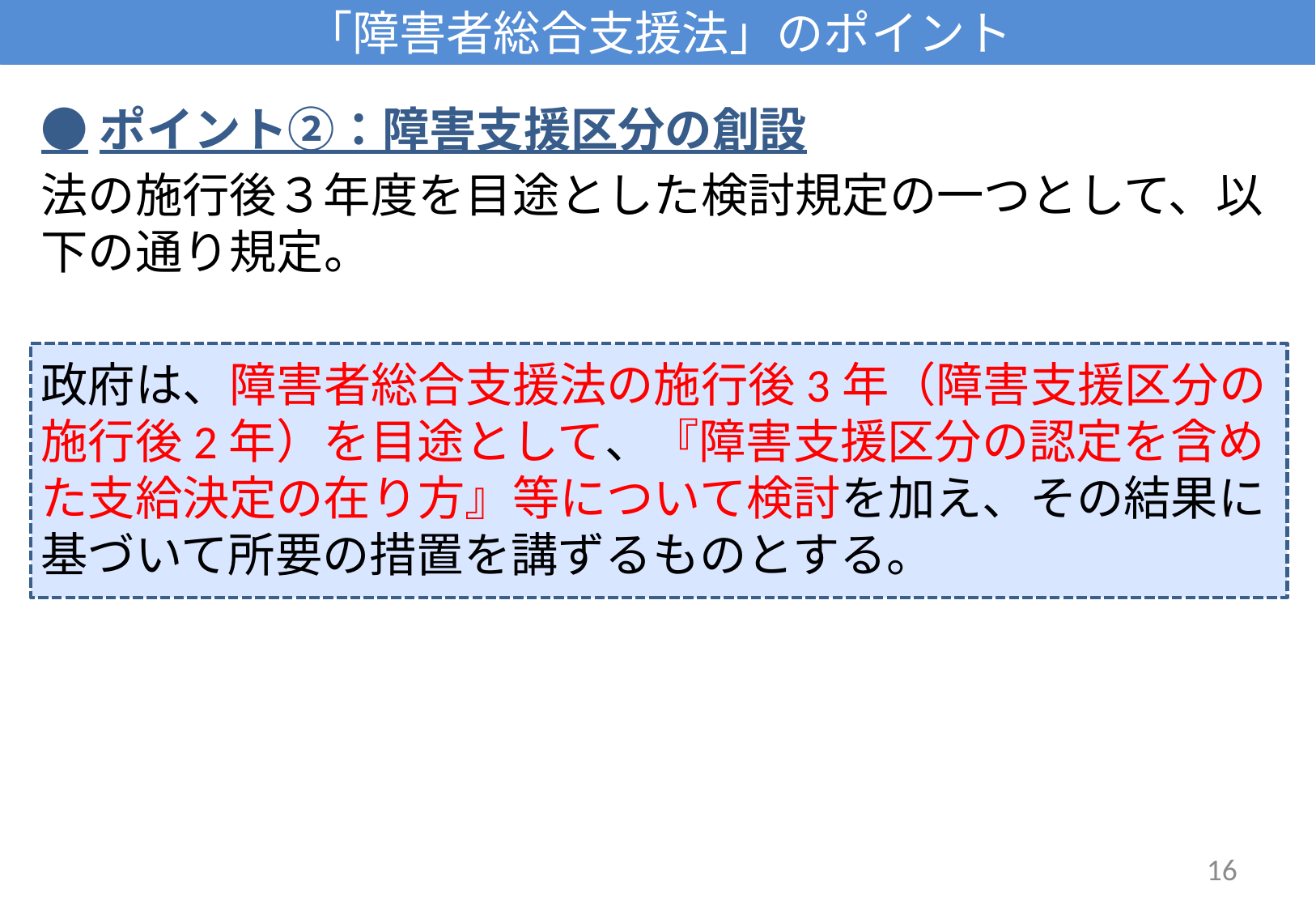

# 「障害者総合支援法」のポイント
●ポイント②：障害支援区分の創設
法の施行後３年度を目途とした検討規定の一つとして、以下の通り規定。

政府は、障害者総合支援法の施行後3年（障害支援区分の施行後2年）を目途として、『障害支援区分の認定を含めた支給決定の在り方』等について検討を加え、その結果に基づいて所要の措置を講ずるものとする。

16